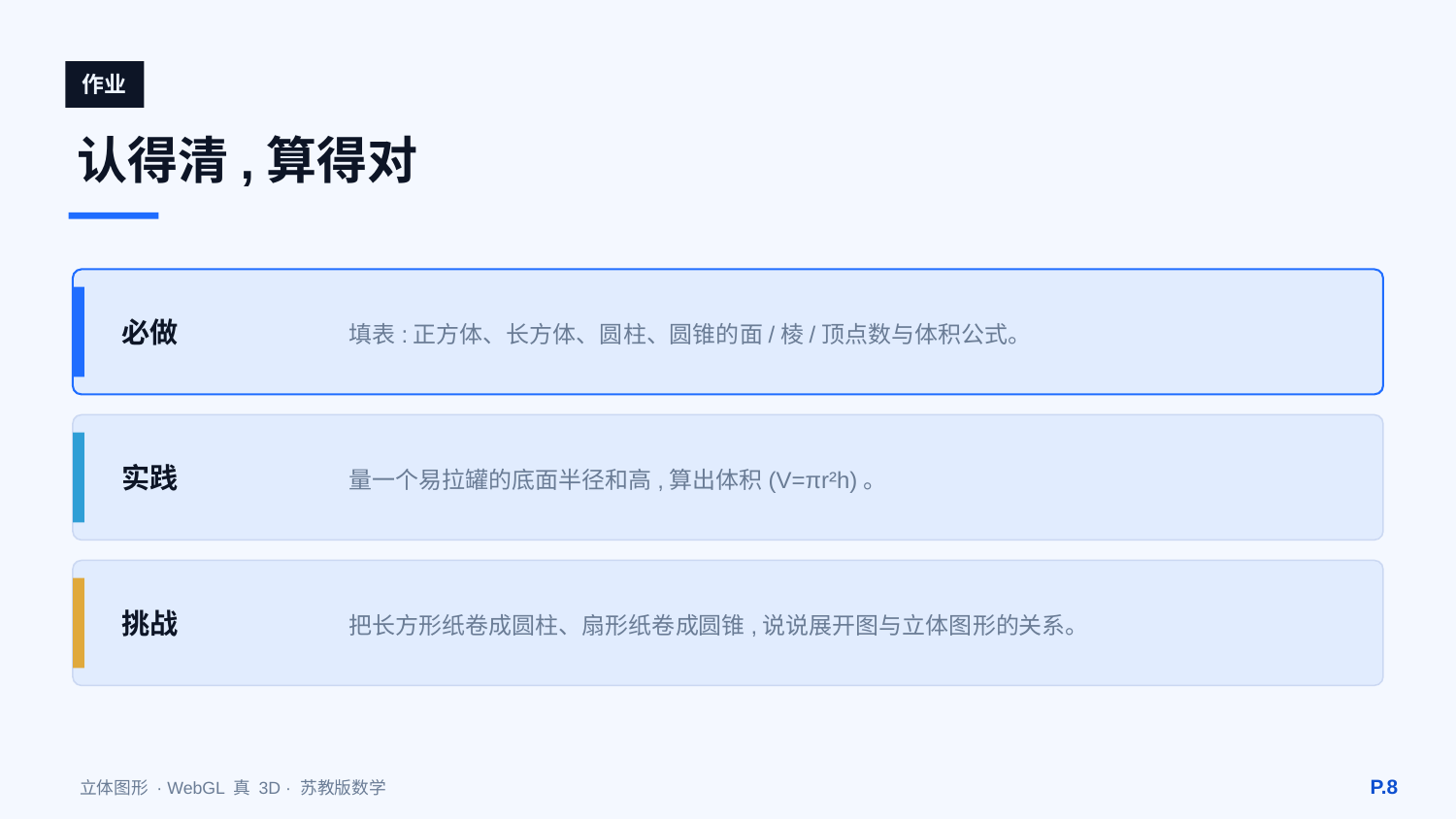

作业

认得清,算得对

填表:正方体、长方体、圆柱、圆锥的面/棱/顶点数与体积公式。
必做

量一个易拉罐的底面半径和高,算出体积(V=πr²h)。
实践

把长方形纸卷成圆柱、扇形纸卷成圆锥,说说展开图与立体图形的关系。
挑战

P.8
立体图形 · WebGL 真 3D · 苏教版数学